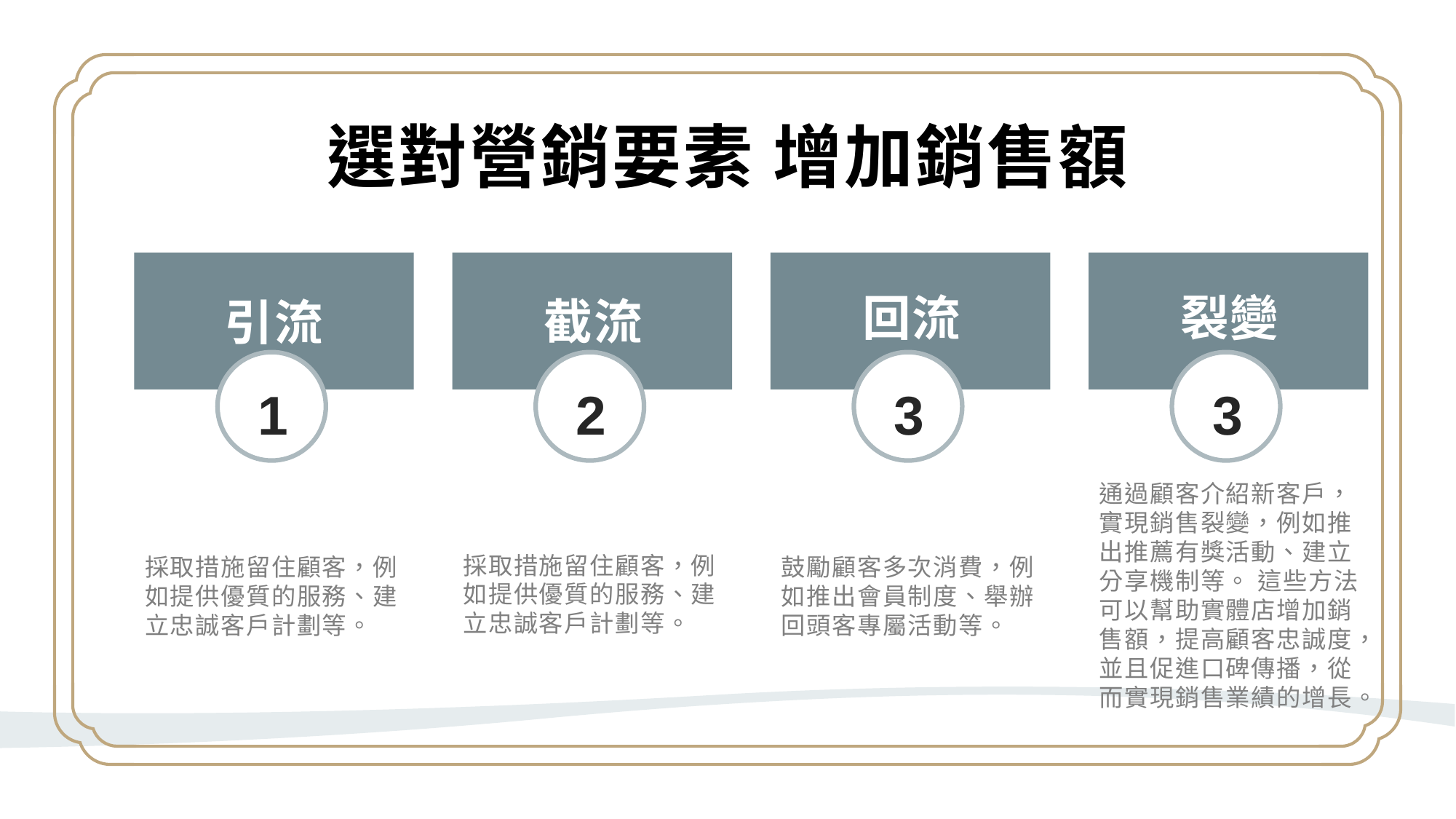

選對營銷要素 增加銷售額

回流
裂變
截流
引流

1
2
3
3
通過顧客介紹新客戶，實現銷售裂變，例如推出推薦有獎活動、建立分享機制等。 這些方法可以幫助實體店增加銷售額，提高顧客忠誠度，並且促進口碑傳播，從而實現銷售業績的增長。
採取措施留住顧客，例如提供優質的服務、建立忠誠客戶計劃等。
採取措施留住顧客，例如提供優質的服務、建立忠誠客戶計劃等。
鼓勵顧客多次消費，例如推出會員制度、舉辦回頭客專屬活動等。